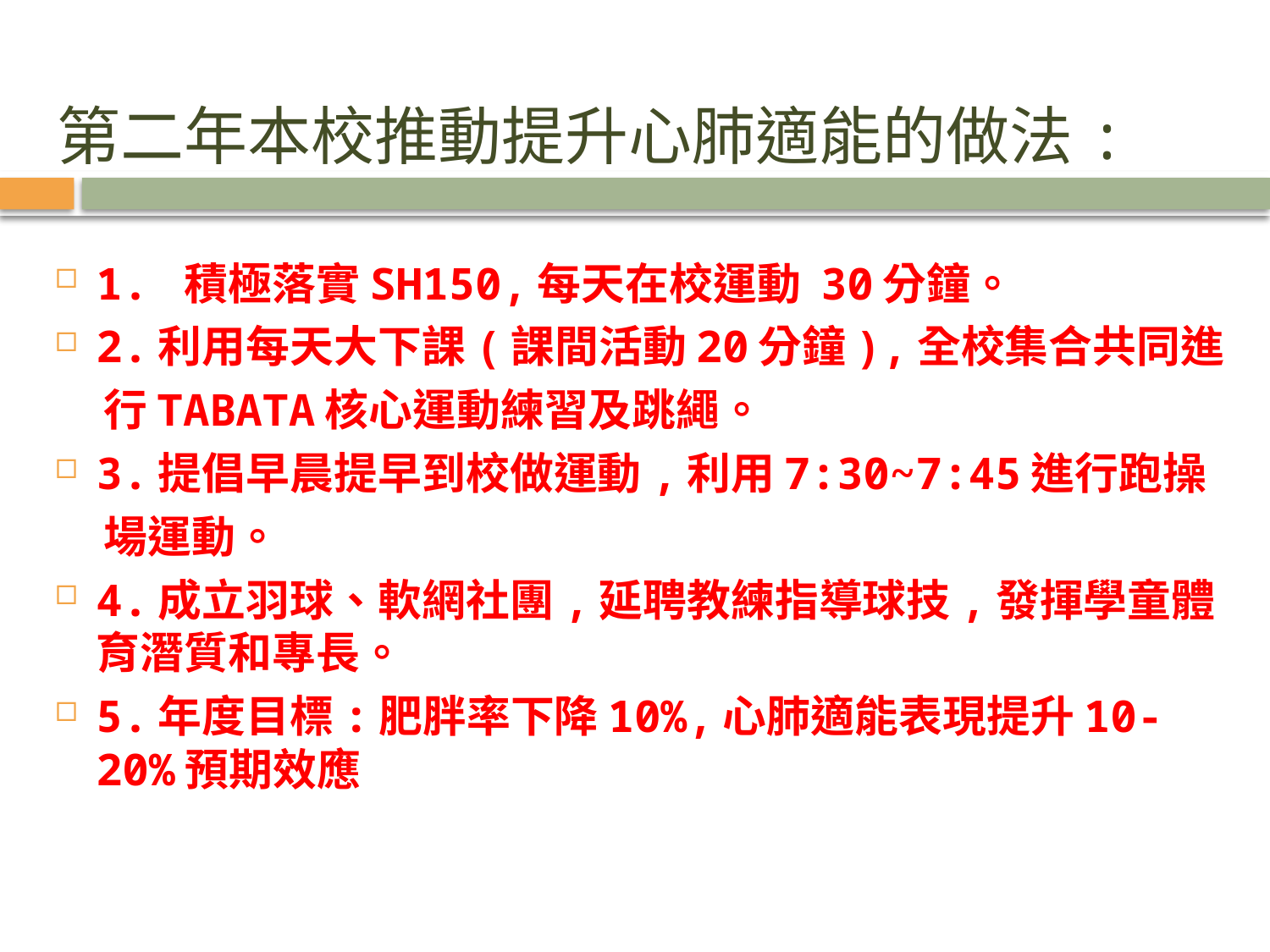

# 第二年本校推動提升心肺適能的做法:

1. 積極落實SH150,每天在校運動 30分鐘。
2.利用每天大下課(課間活動20分鐘),全校集合共同進
    行TABATA核心運動練習及跳繩。
3.提倡早晨提早到校做運動,利用7:30~7:45進行跑操
    場運動。
4.成立羽球、軟網社團,延聘教練指導球技,發揮學童體育潛質和專長。
5.年度目標:肥胖率下降10%,心肺適能表現提升10-20%預期效應